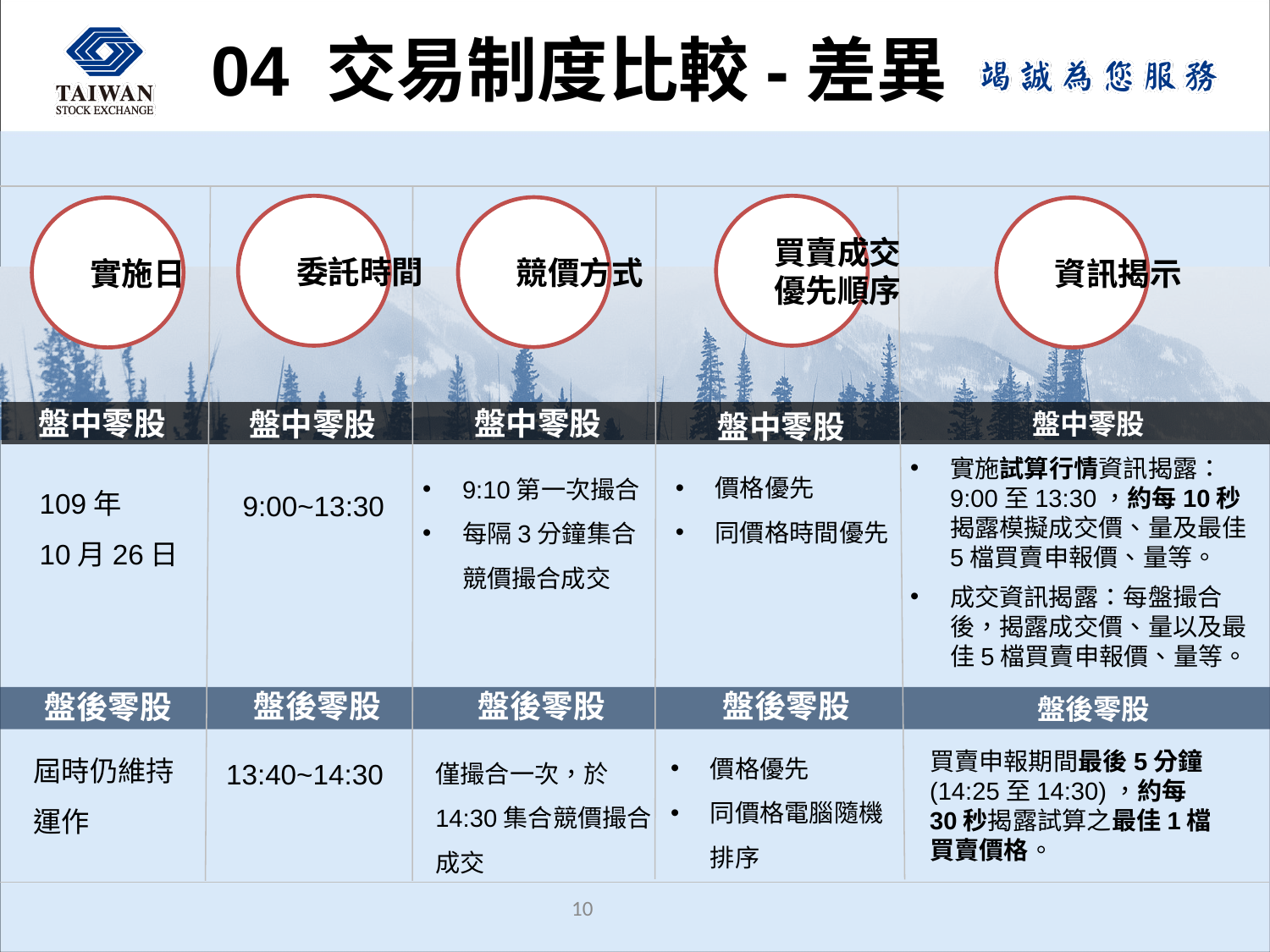

# 04 交易制度比較-差異
委託時間
買賣成交
優先順序
競價方式
資訊揭示
實施日

盤中零股
盤中零股
盤中零股
盤中零股
盤中零股

實施試算行情資訊揭露：9:00至13:30，約每10秒揭露模擬成交價、量及最佳5檔買賣申報價、量等。
成交資訊揭露：每盤撮合後，揭露成交價、量以及最佳5檔買賣申報價、量等。
價格優先
同價格時間優先
9:10第一次撮合
每隔3分鐘集合競價撮合成交
109年
10月26日
9:00~13:30
盤後零股
盤後零股
盤後零股
盤後零股

盤後零股
屆時仍維持運作
價格優先
同價格電腦隨機排序
13:40~14:30
僅撮合一次，於14:30集合競價撮合成交
買賣申報期間最後5分鐘(14:25至14:30)，約每30秒揭露試算之最佳1檔買賣價格。
10